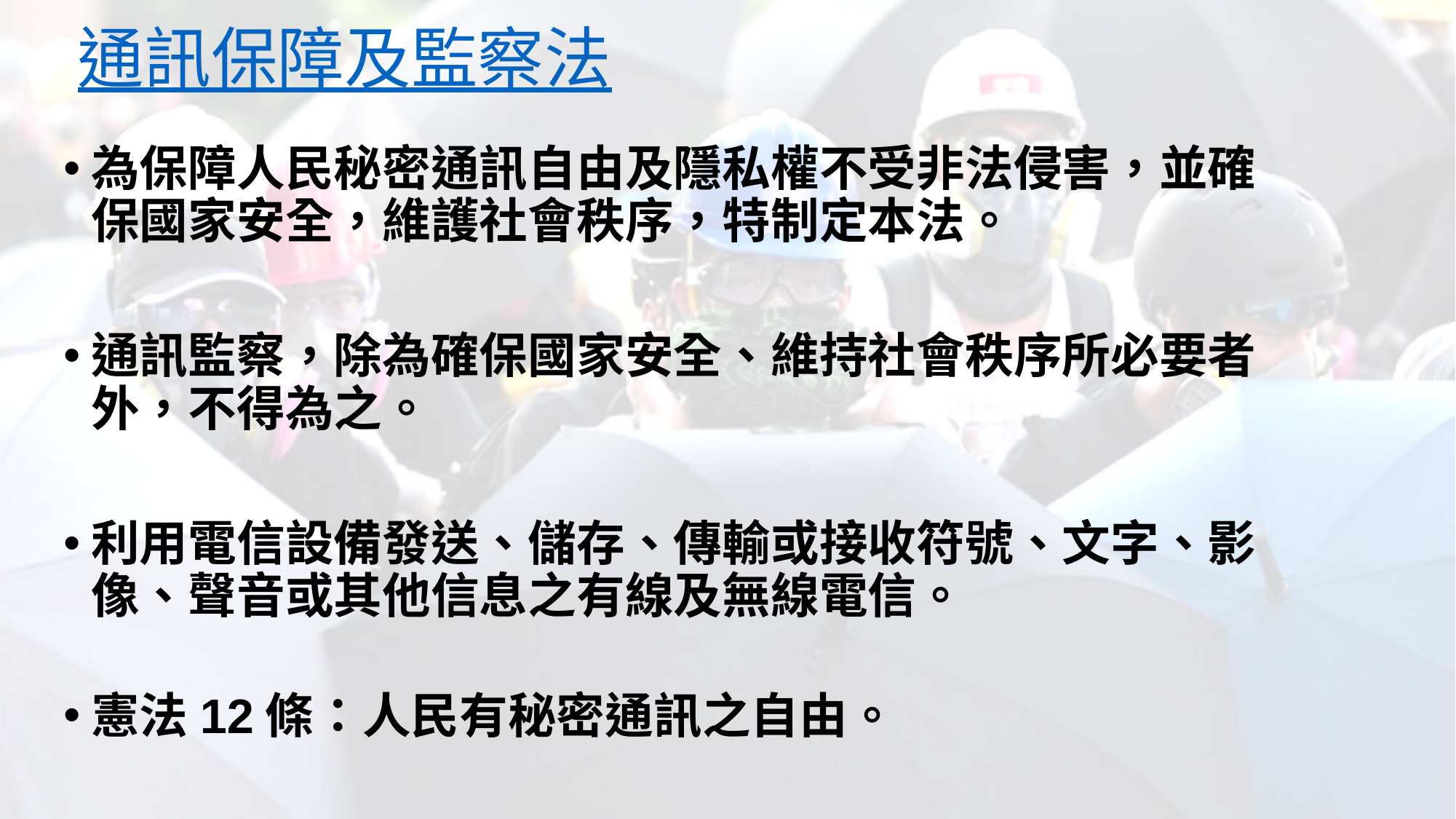

# 通訊保障及監察法
為保障人民秘密通訊自由及隱私權不受非法侵害，並確保國家安全，維護社會秩序，特制定本法。

通訊監察，除為確保國家安全、維持社會秩序所必要者外，不得為之。

利用電信設備發送、儲存、傳輸或接收符號、文字、影像、聲音或其他信息之有線及無線電信。
憲法12條：人民有秘密通訊之自由。